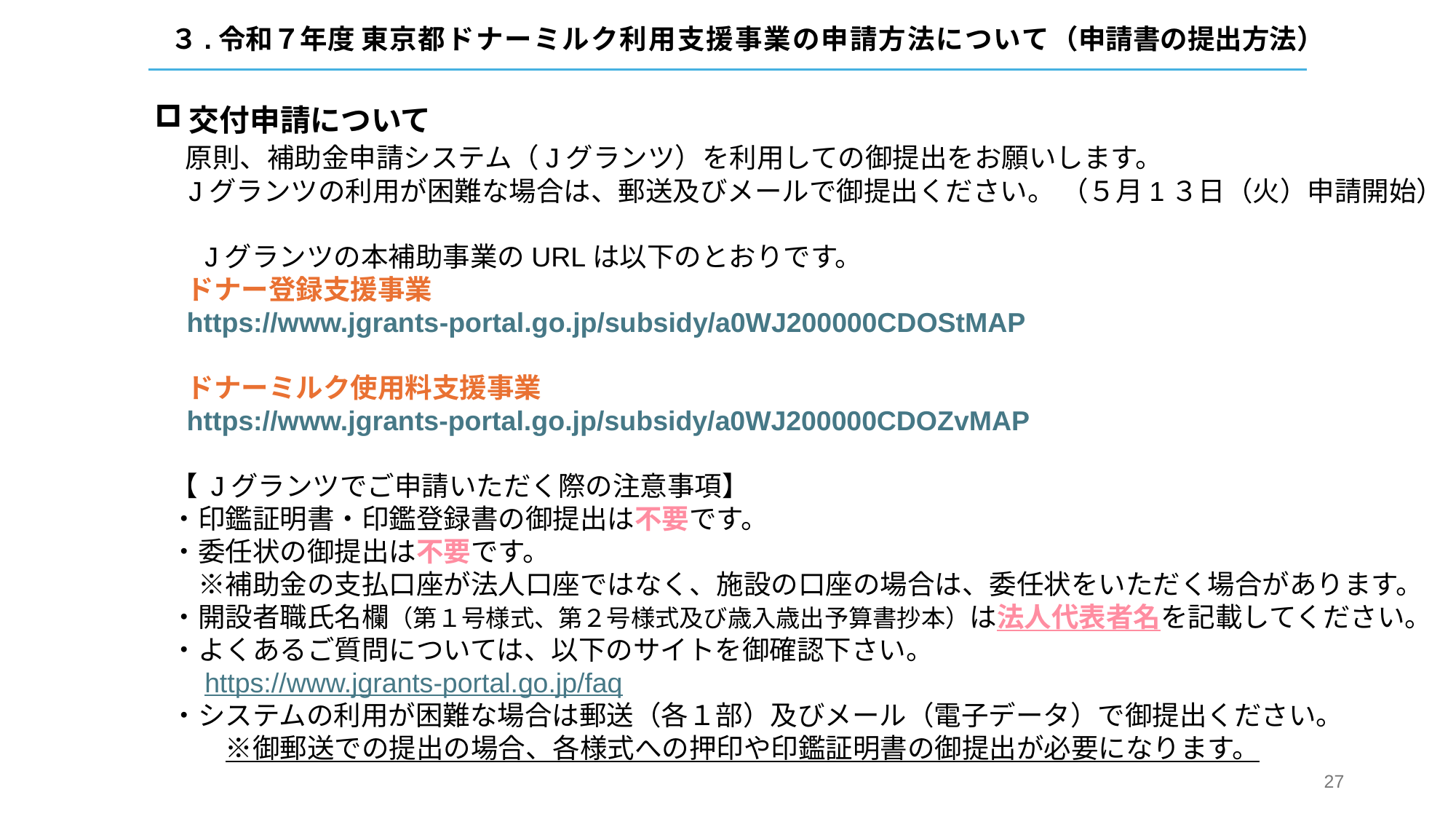

３.令和７年度 東京都ドナーミルク利用支援事業の申請方法について（申請書の提出方法）
交付申請について
　原則、補助金申請システム（Jグランツ）を利用しての御提出をお願いします。
　Jグランツの利用が困難な場合は、郵送及びメールで御提出ください。 （５月1３日（火）申請開始）

　Jグランツの本補助事業のURLは以下のとおりです。
ドナー登録支援事業
https://www.jgrants-portal.go.jp/subsidy/a0WJ200000CDOStMAP

ドナーミルク使用料支援事業
https://www.jgrants-portal.go.jp/subsidy/a0WJ200000CDOZvMAP

【 Jグランツでご申請いただく際の注意事項】
・印鑑証明書・印鑑登録書の御提出は不要です。
・委任状の御提出は不要です。
　※補助金の支払口座が法人口座ではなく、施設の口座の場合は、委任状をいただく場合があります。
・開設者職氏名欄（第１号様式、第２号様式及び歳入歳出予算書抄本）は法人代表者名を記載してください。
・よくあるご質問については、以下のサイトを御確認下さい。
　https://www.jgrants-portal.go.jp/faq
・システムの利用が困難な場合は郵送（各１部）及びメール（電子データ）で御提出ください。
　　※御郵送での提出の場合、各様式への押印や印鑑証明書の御提出が必要になります。

27